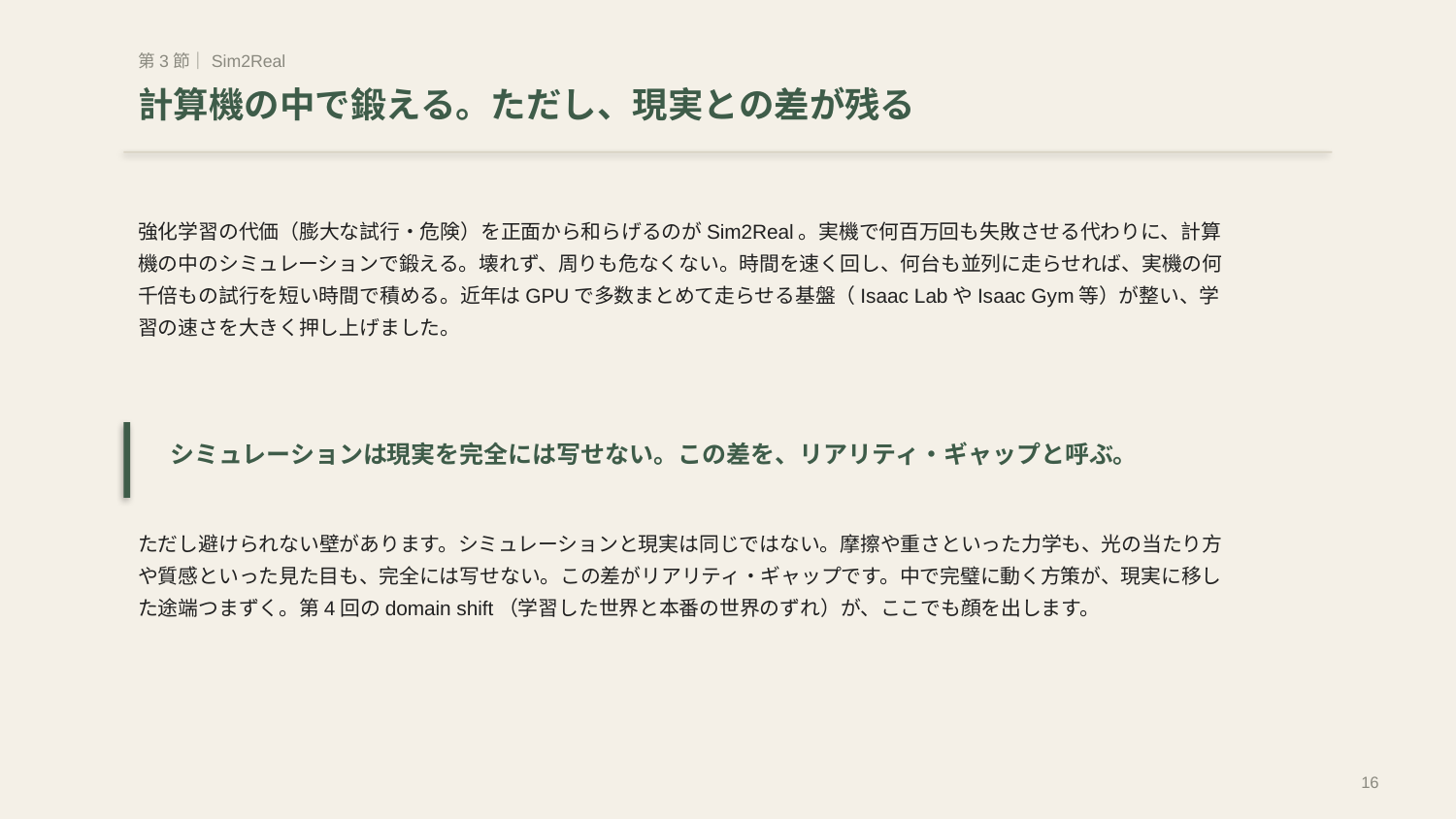

第3節｜Sim2Real
計算機の中で鍛える。ただし、現実との差が残る

強化学習の代価（膨大な試行・危険）を正面から和らげるのがSim2Real。実機で何百万回も失敗させる代わりに、計算機の中のシミュレーションで鍛える。壊れず、周りも危なくない。時間を速く回し、何台も並列に走らせれば、実機の何千倍もの試行を短い時間で積める。近年はGPUで多数まとめて走らせる基盤（Isaac LabやIsaac Gym等）が整い、学習の速さを大きく押し上げました。

シミュレーションは現実を完全には写せない。この差を、リアリティ・ギャップと呼ぶ。
ただし避けられない壁があります。シミュレーションと現実は同じではない。摩擦や重さといった力学も、光の当たり方や質感といった見た目も、完全には写せない。この差がリアリティ・ギャップです。中で完璧に動く方策が、現実に移した途端つまずく。第4回のdomain shift（学習した世界と本番の世界のずれ）が、ここでも顔を出します。
16